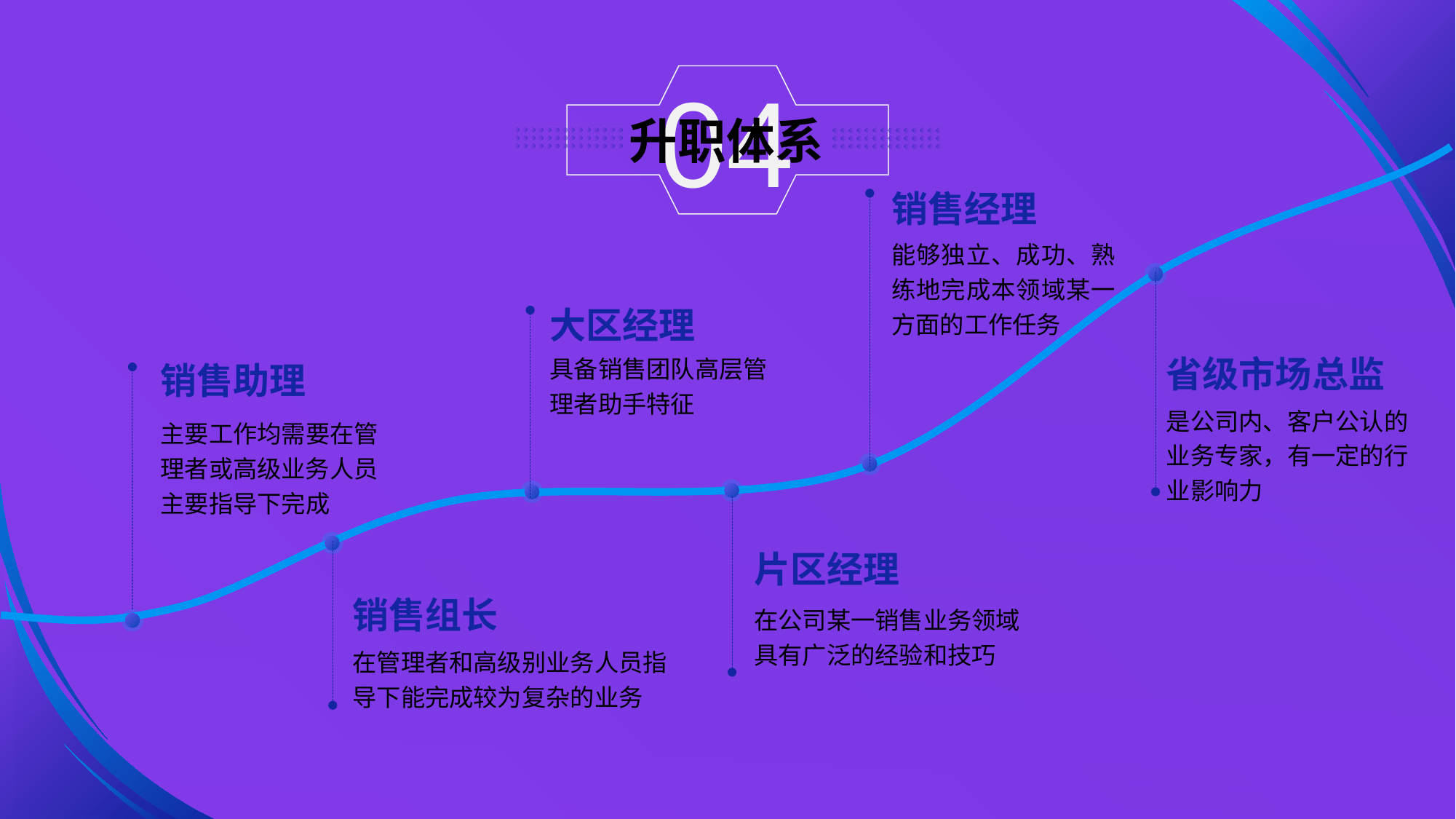

04
升职体系

销售经理

能够独立、成功、熟练地完成本领域某一方面的工作任务

大区经理
具备销售团队高层管理者助手特征
省级市场总监
销售助理
是公司内、客户公认的业务专家，有一定的行业影响力
主要工作均需要在管理者或高级业务人员主要指导下完成

片区经理
销售组长
在公司某一销售业务领域具有广泛的经验和技巧

在管理者和高级别业务人员指导下能完成较为复杂的业务